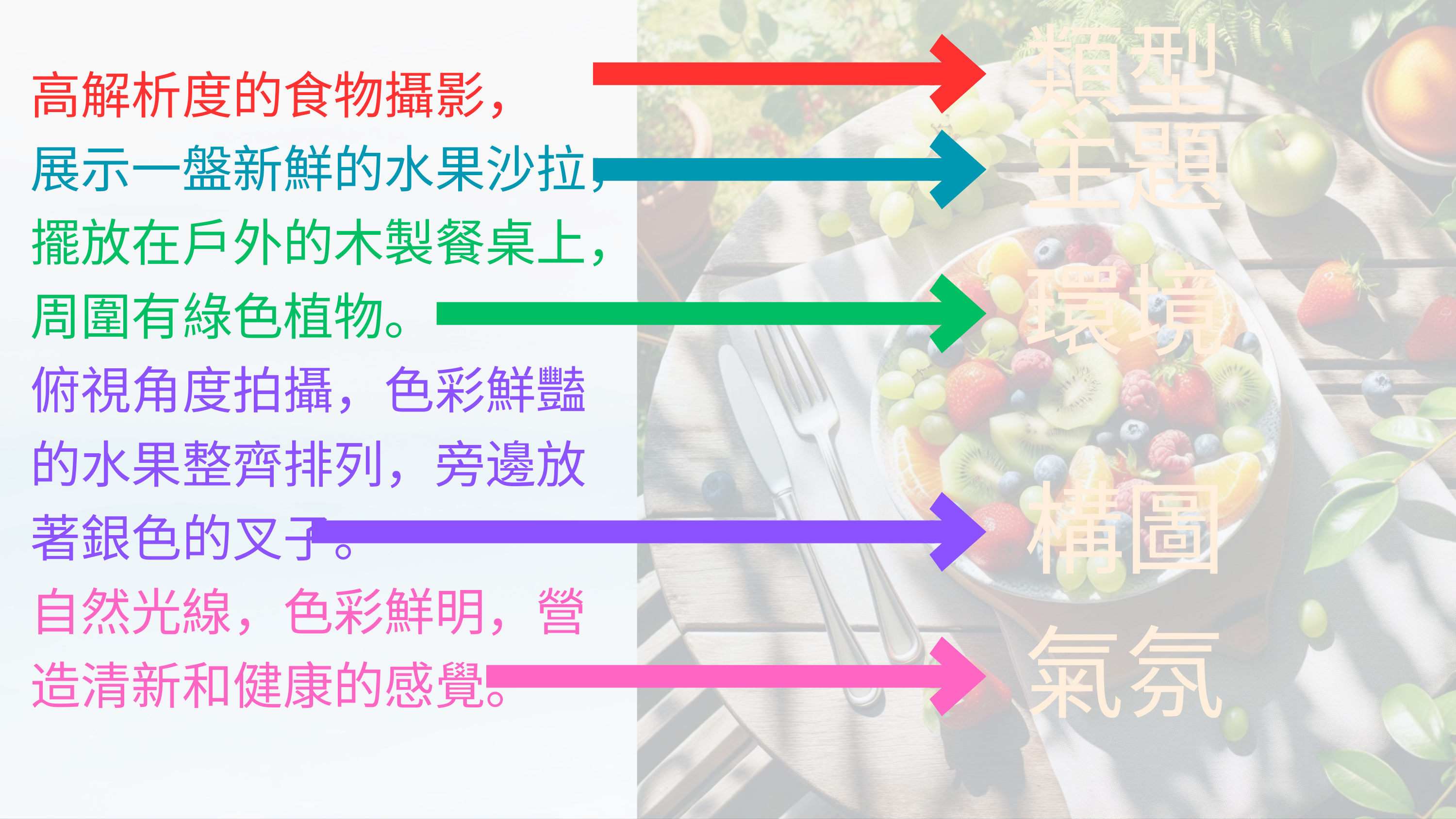

類型
高解析度的食物攝影，
展示一盤新鮮的水果沙拉，
擺放在戶外的木製餐桌上，周圍有綠色植物。
俯視角度拍攝，色彩鮮豔的水果整齊排列，旁邊放著銀色的叉子。
自然光線，色彩鮮明，營造清新和健康的感覺。

主題

環境

構圖

氣氛